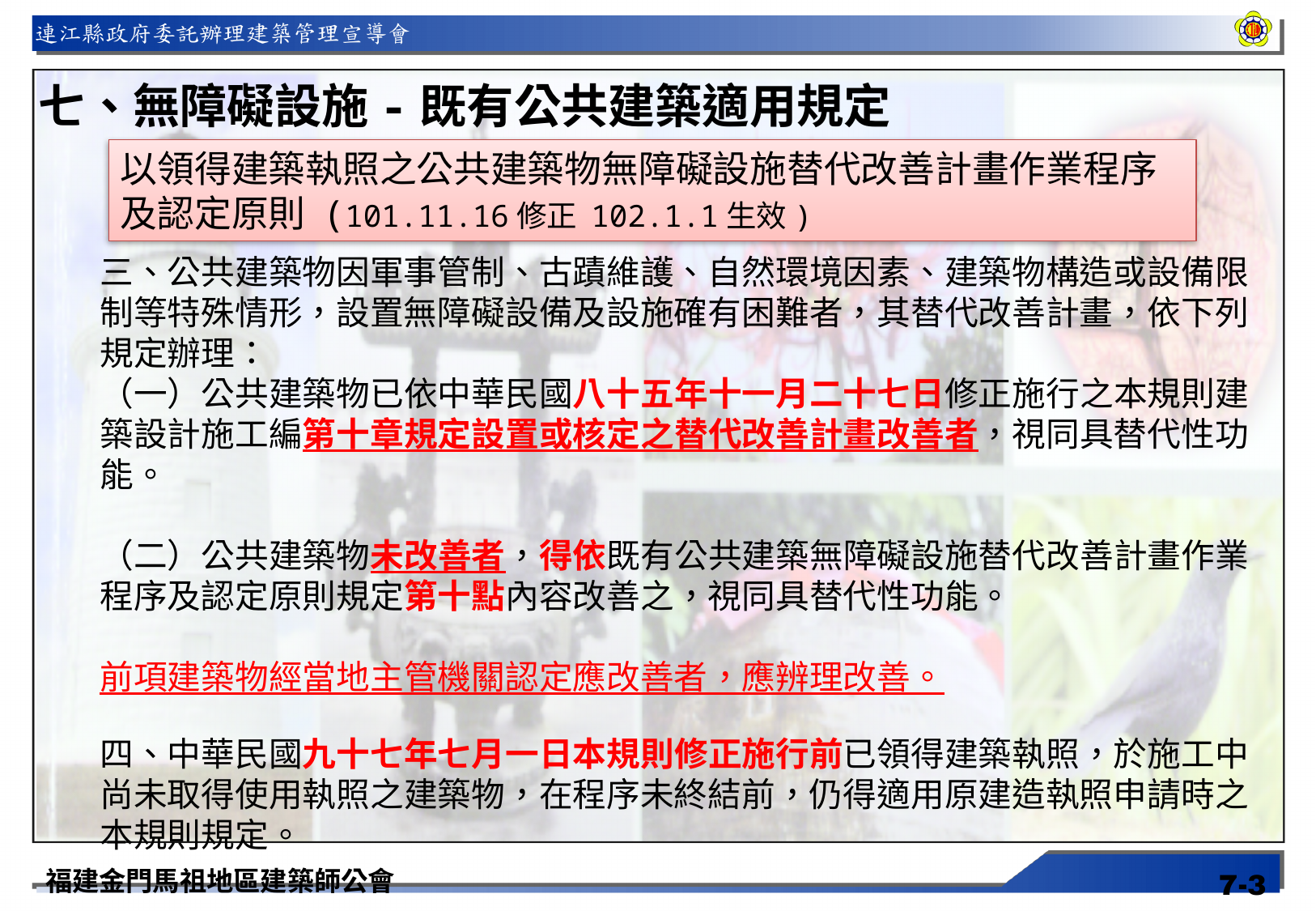

七、無障礙設施-既有公共建築適用規定
以領得建築執照之公共建築物無障礙設施替代改善計畫作業程序及認定原則 (101.11.16修正 102.1.1生效)
三、公共建築物因軍事管制、古蹟維護、自然環境因素、建築物構造或設備限制等特殊情形，設置無障礙設備及設施確有困難者，其替代改善計畫，依下列規定辦理：
（一）公共建築物已依中華民國八十五年十一月二十七日修正施行之本規則建築設計施工編第十章規定設置或核定之替代改善計畫改善者，視同具替代性功能。

（二）公共建築物未改善者，得依既有公共建築無障礙設施替代改善計畫作業程序及認定原則規定第十點內容改善之，視同具替代性功能。

前項建築物經當地主管機關認定應改善者，應辨理改善。

四、中華民國九十七年七月一日本規則修正施行前已領得建築執照，於施工中尚未取得使用執照之建築物，在程序未終結前，仍得適用原建造執照申請時之本規則規定。
福建金門馬祖地區建築師公會
7-3